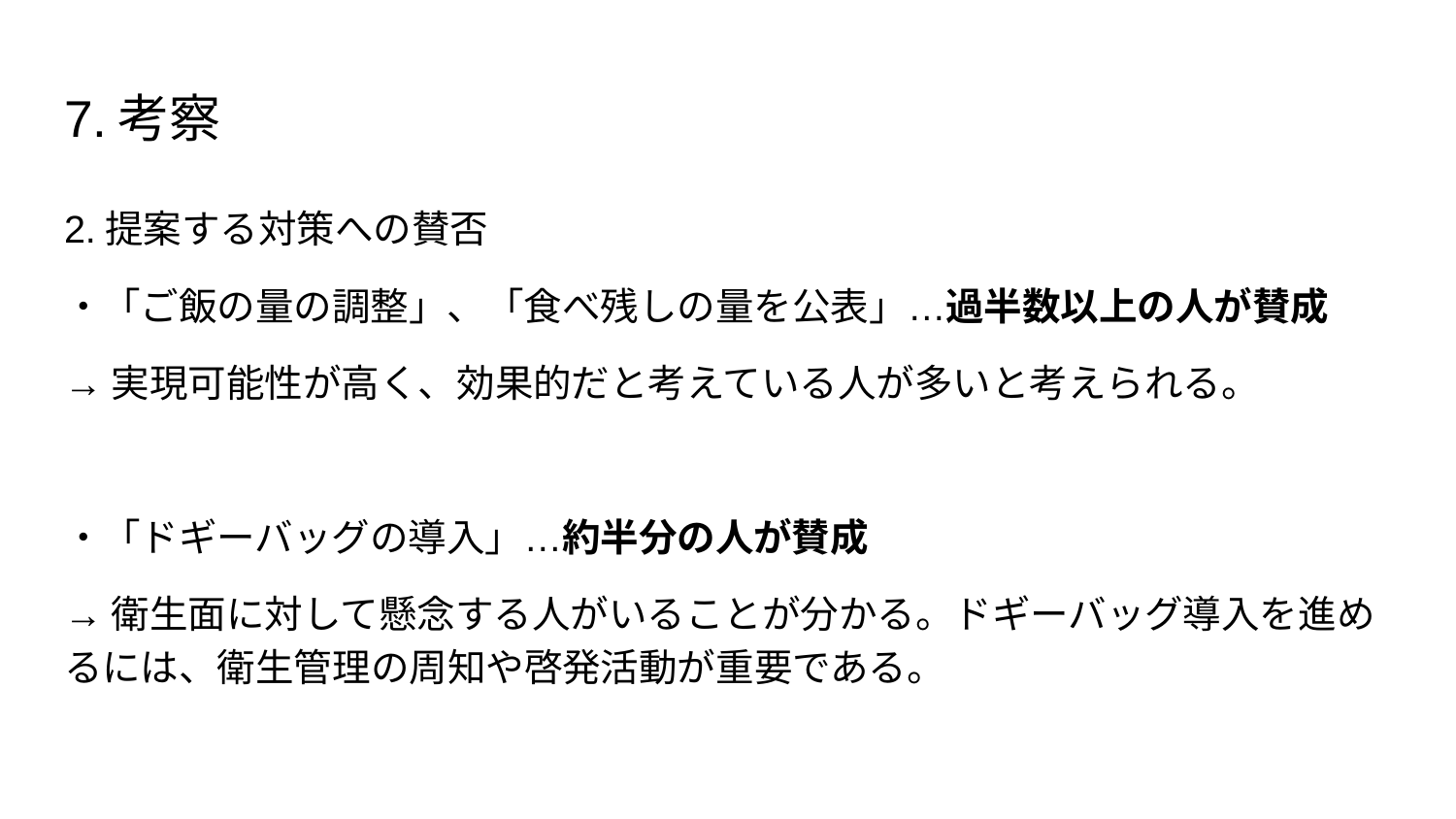

# 7.考察
2.提案する対策への賛否
・「ご飯の量の調整」、「食べ残しの量を公表」…過半数以上の人が賛成
→実現可能性が高く、効果的だと考えている人が多いと考えられる。

・「ドギーバッグの導入」…約半分の人が賛成
→衛生面に対して懸念する人がいることが分かる。ドギーバッグ導入を進めるには、衛生管理の周知や啓発活動が重要である。